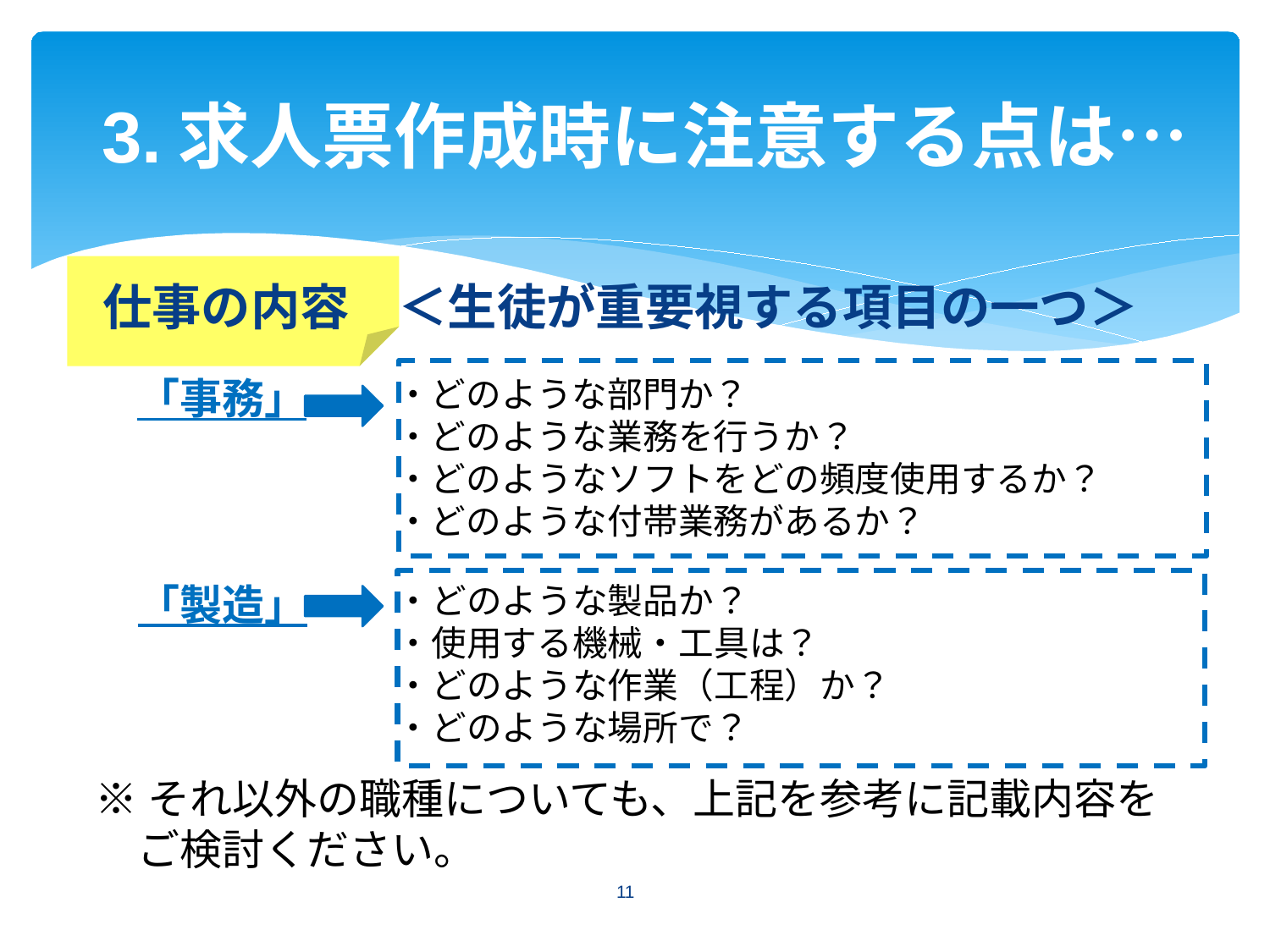

# 3.求人票作成時に注意する点は…

仕事の内容　＜生徒が重要視する項目の一つ＞

「事務」
・どのような部門か？
・どのような業務を行うか？
・どのようなソフトをどの頻度使用するか？
・どのような付帯業務があるか？

「製造」
・どのような製品か？
・使用する機械・工具は？
・どのような作業（工程）か？
・どのような場所で？

※それ以外の職種についても、上記を参考に記載内容を
　ご検討ください。
11